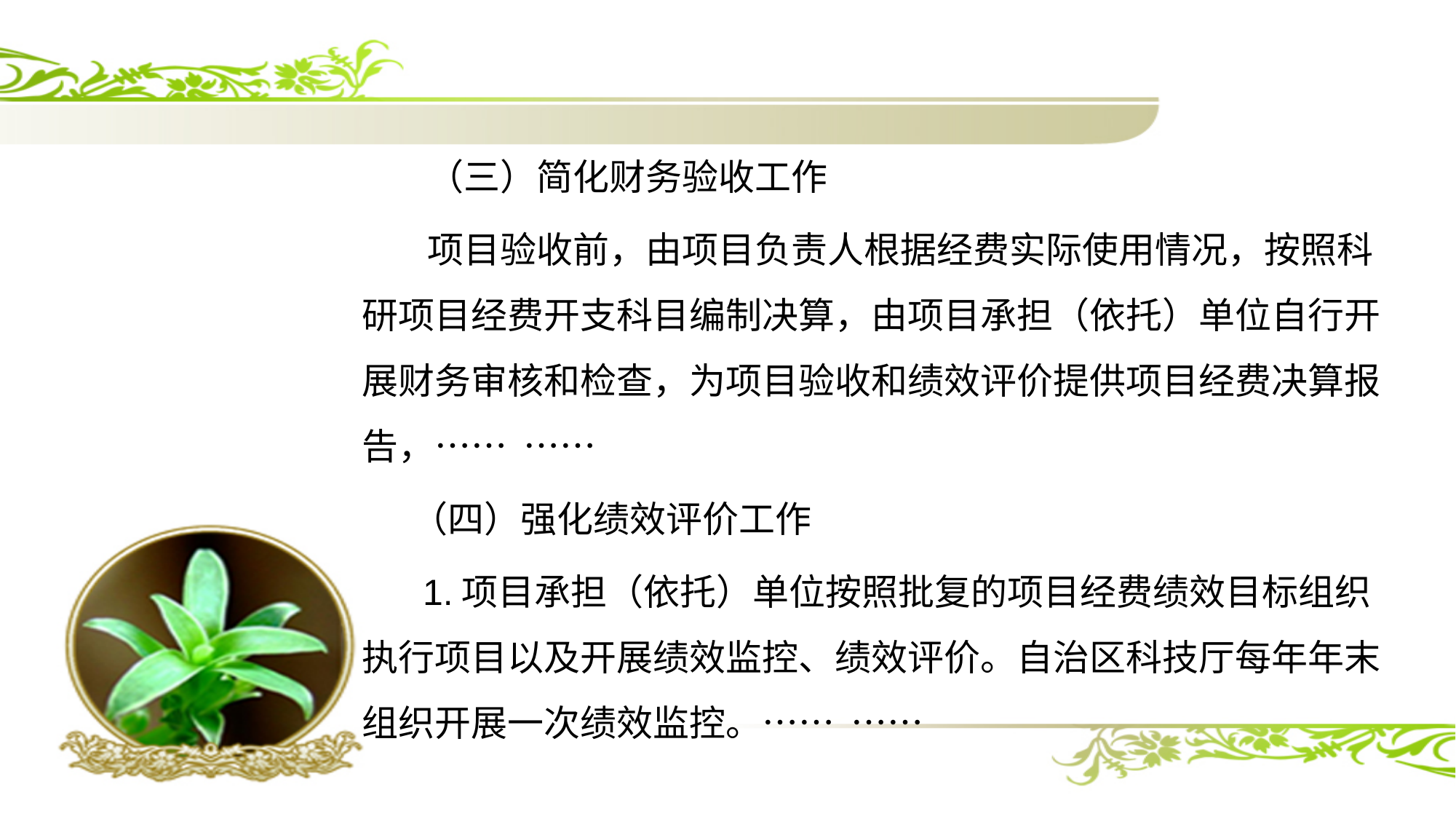

（三）简化财务验收工作
       项目验收前，由项目负责人根据经费实际使用情况，按照科研项目经费开支科目编制决算，由项目承担（依托）单位自行开展财务审核和检查，为项目验收和绩效评价提供项目经费决算报告，……  ……
     （四）强化绩效评价工作
      1.项目承担（依托）单位按照批复的项目经费绩效目标组织执行项目以及开展绩效监控、绩效评价。自治区科技厅每年年末组织开展一次绩效监控。……  ……